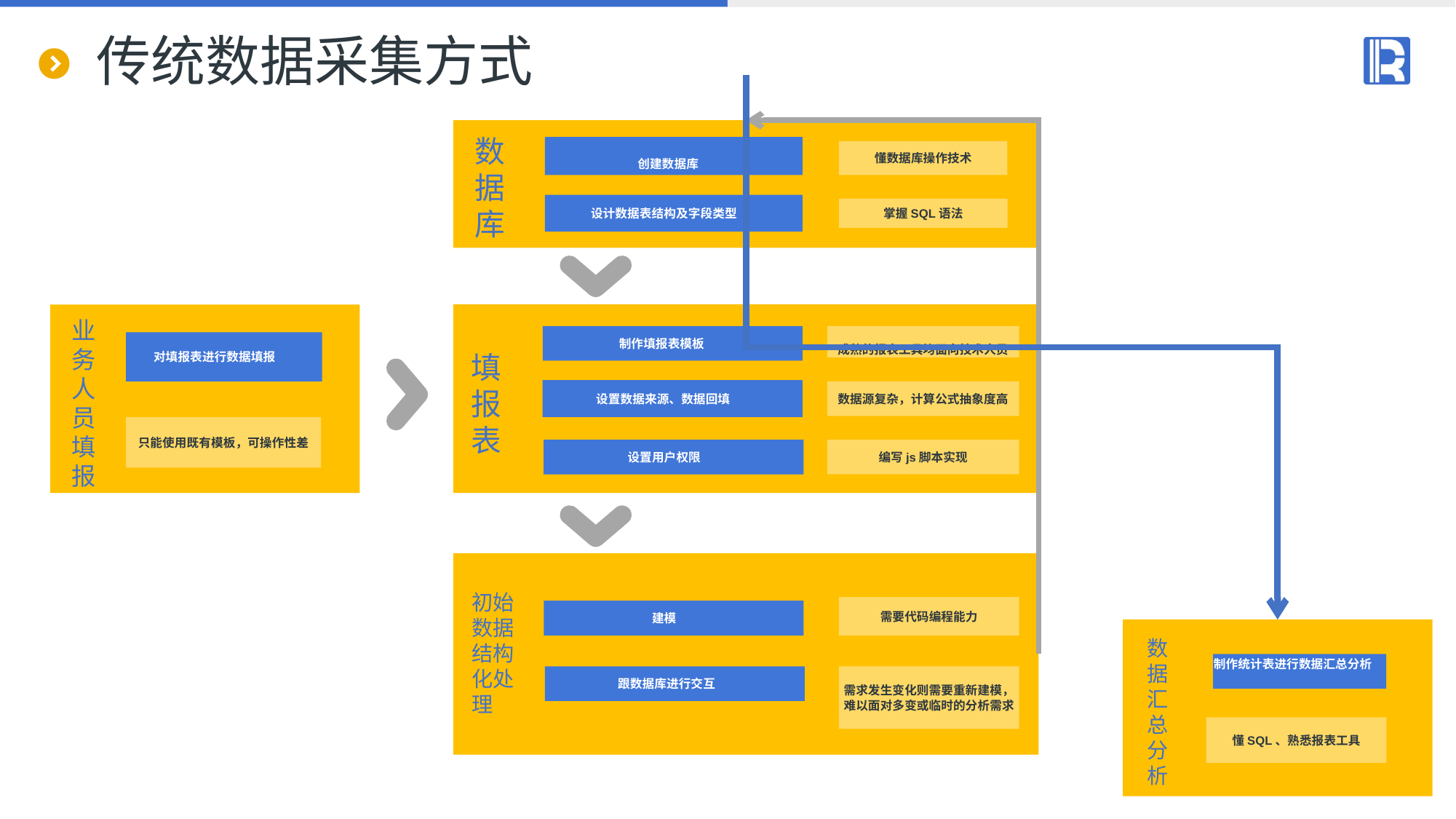

# 传统数据采集方式

数
据
库

创建数据库
懂数据库操作技术
设计数据表结构及字段类型
掌握SQL语法

业务人员填报
制作填报表模板
成熟的报表工具均面向技术人员

对填报表进行数据填报
填报表

设置数据来源、数据回填
数据源复杂，计算公式抽象度高
只能使用既有模板，可操作性差
设置用户权限
编写js脚本实现

初始数据
结构化处理
需要代码编程能力
建模

数据
汇总分析
制作统计表进行数据汇总分析
跟数据库进行交互
需求发生变化则需要重新建模，难以面对多变或临时的分析需求
懂SQL、熟悉报表工具